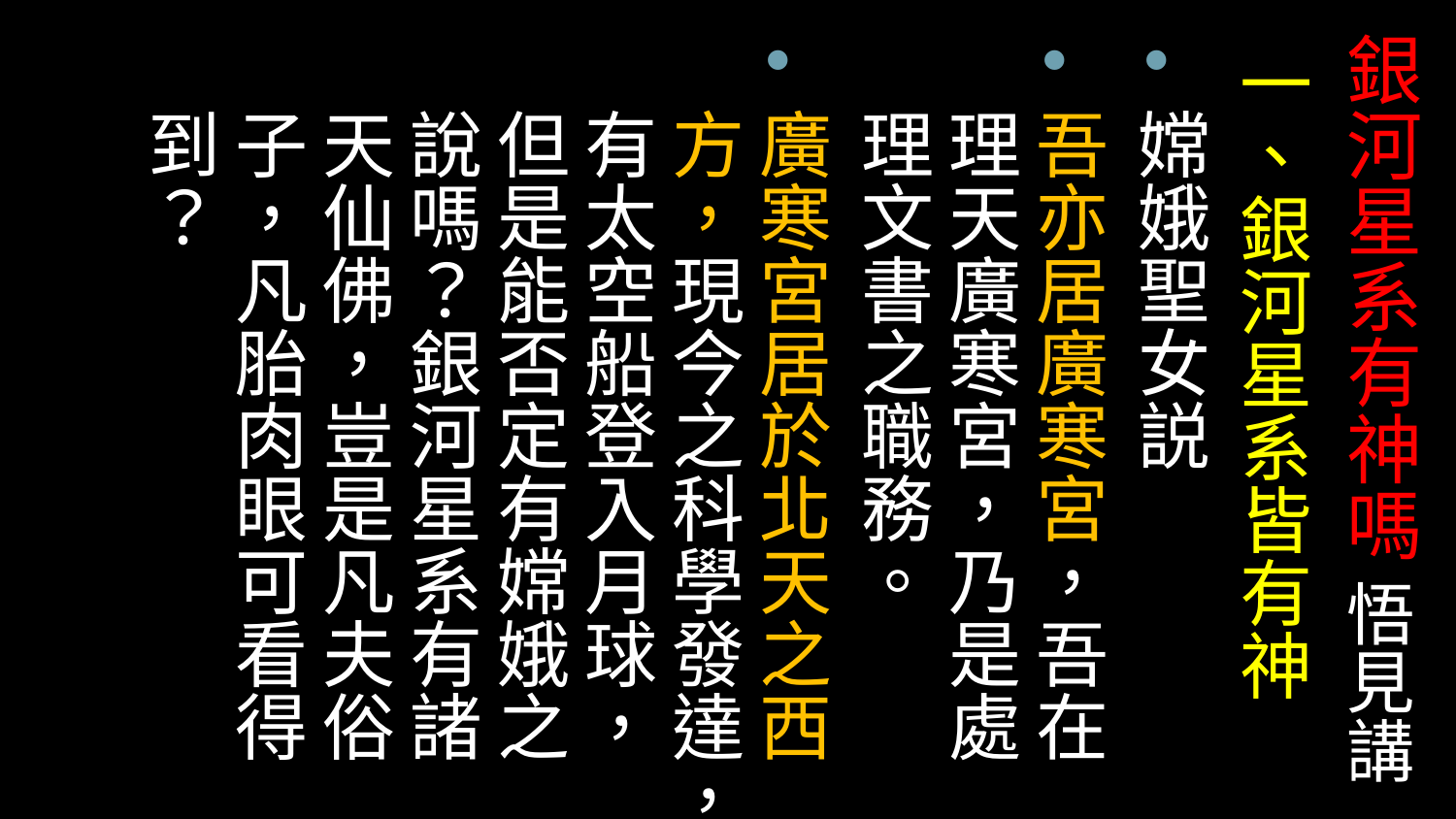

# 銀河星系有神嗎 悟見講
一、銀河星系皆有神
嫦娥聖女説
吾亦居廣寒宮，吾在理天廣寒宮，乃是處理文書之職務。
廣寒宮居於北天之西方，現今之科學發達，有太空船登入月球，但是能否定有嫦娥之說嗎？銀河星系有諸天仙佛，豈是凡夫俗子，凡胎肉眼可看得到？